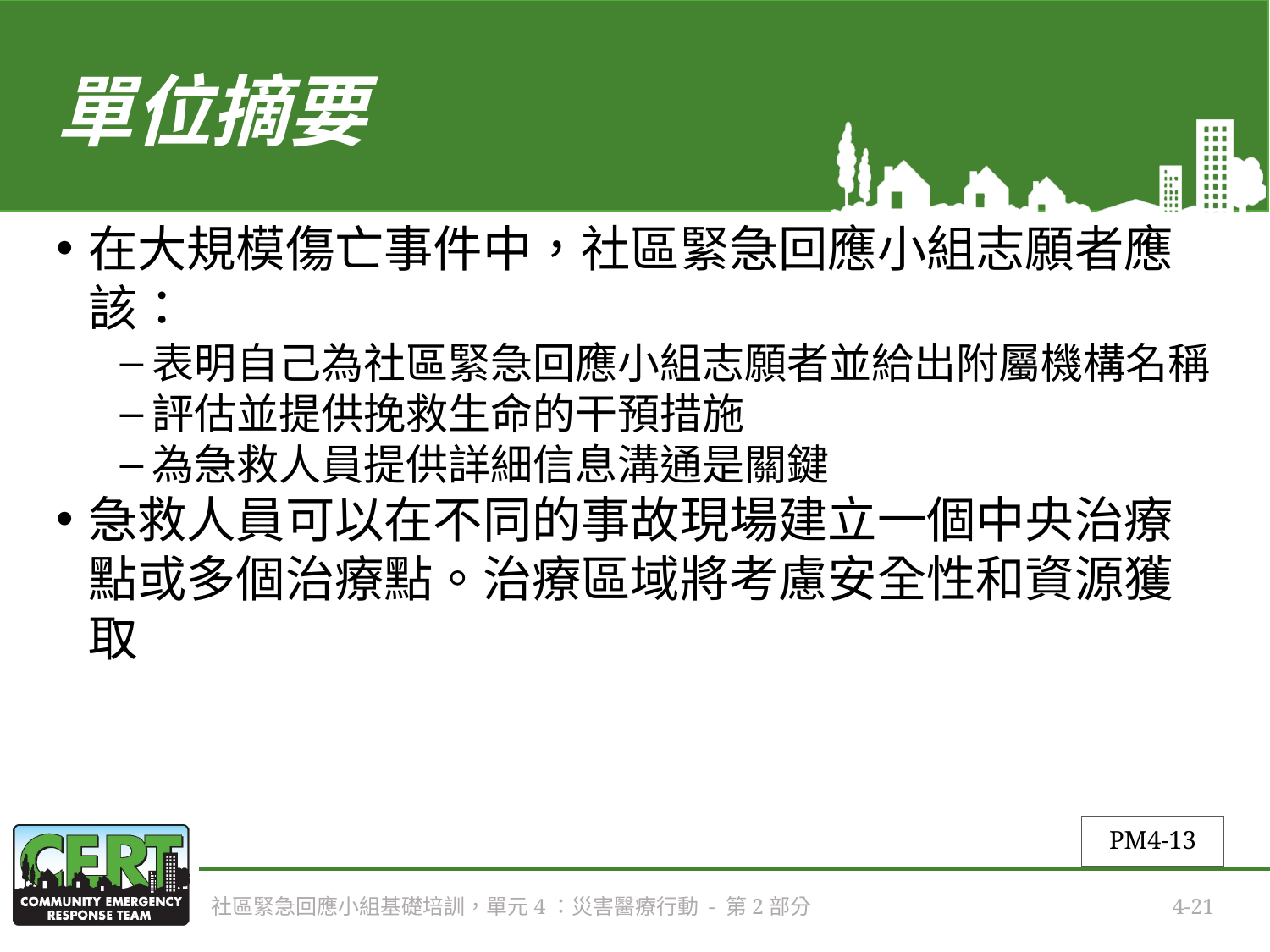

# 單位摘要
在大規模傷亡事件中，社區緊急回應小組志願者應該：
表明自己為社區緊急回應小組志願者並給出附屬機構名稱
評估並提供挽救生命的干預措施
為急救人員提供詳細信息溝通是關鍵
急救人員可以在不同的事故現場建立一個中央治療點或多個治療點。治療區域將考慮安全性和資源獲取

PM4-13
社區緊急回應小組基礎培訓，單元4：災害醫療行動 - 第2部分
4-21